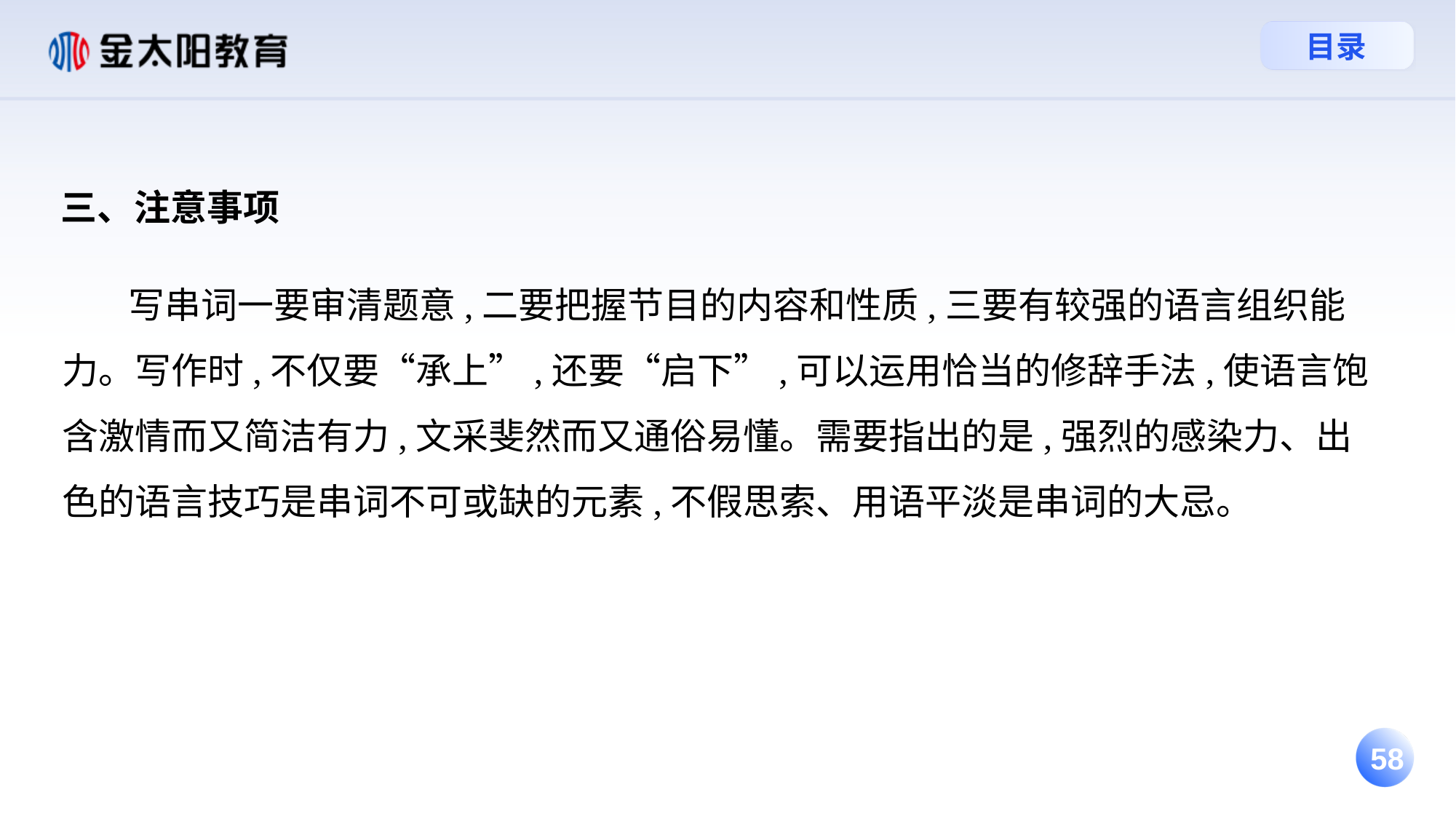

三、注意事项

       写串词一要审清题意,二要把握节目的内容和性质,三要有较强的语言组织能力。写作时,不仅要“承上”,还要“启下”,可以运用恰当的修辞手法,使语言饱含激情而又简洁有力,文采斐然而又通俗易懂。需要指出的是,强烈的感染力、出色的语言技巧是串词不可或缺的元素,不假思索、用语平淡是串词的大忌。